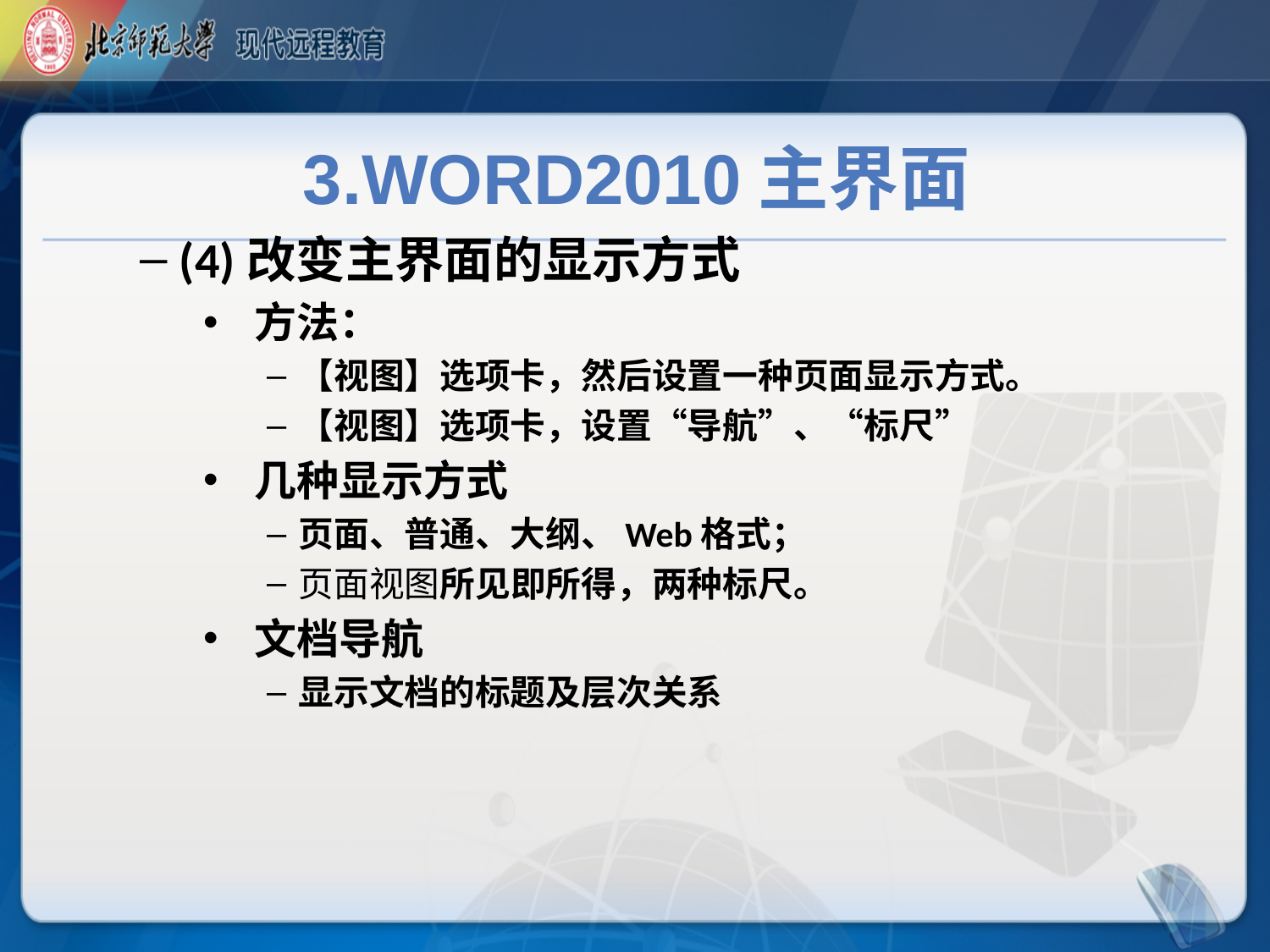

# 3.Word2010主界面
(4)改变主界面的显示方式
 方法：
【视图】选项卡，然后设置一种页面显示方式。
【视图】选项卡，设置“导航”、“标尺”
 几种显示方式
页面、普通、大纲、Web格式；
页面视图所见即所得，两种标尺。
 文档导航
显示文档的标题及层次关系